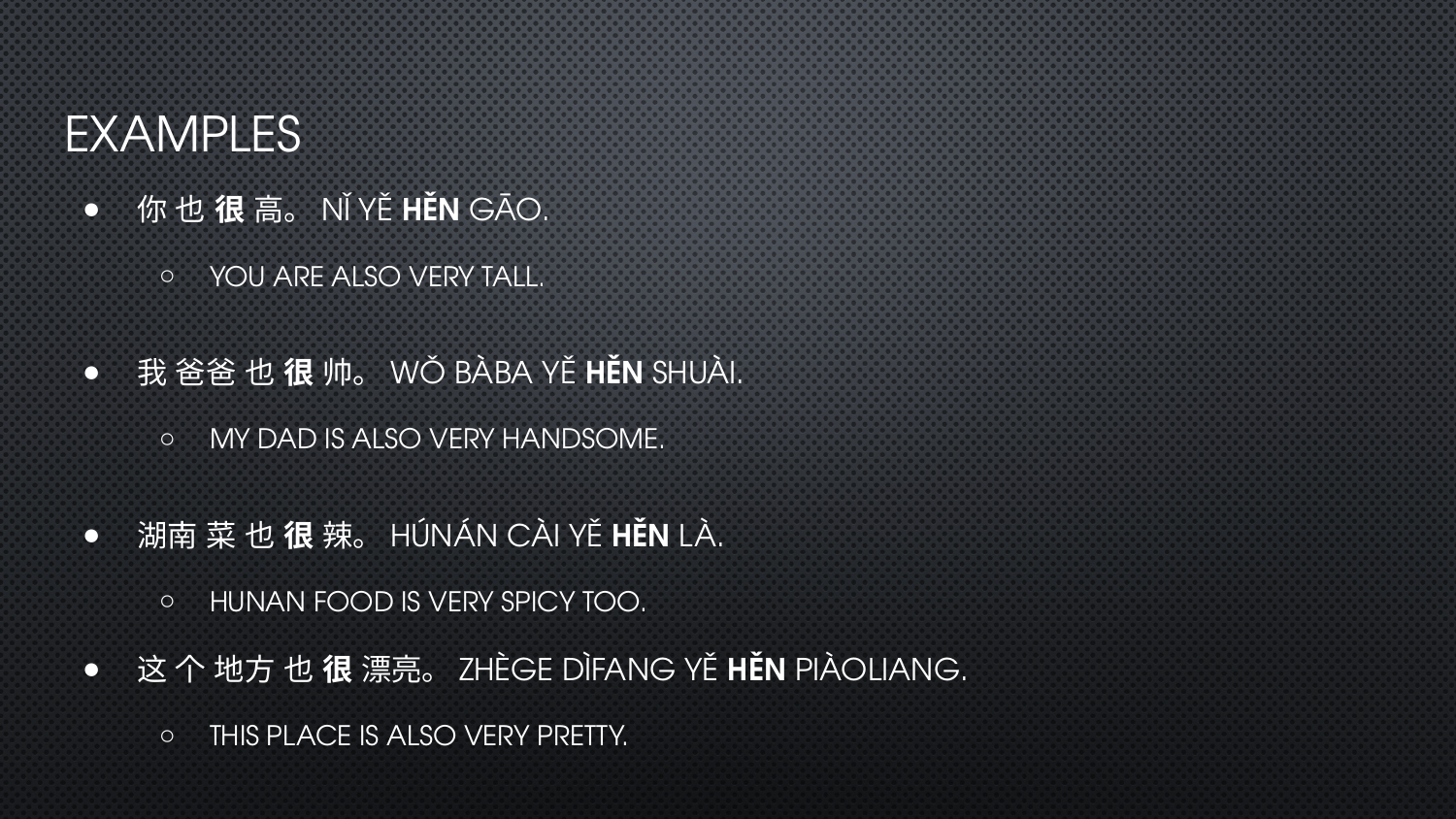

# Examples
你 也 很 高。Nǐ yě hěn gāo.
You are also very tall.

我 爸爸 也 很 帅。Wǒ bàba yě hěn shuài.
My dad is also very handsome.

湖南 菜 也 很 辣。Húnán cài yě hěn là.
Hunan food is very spicy too.
这 个 地方 也 很 漂亮。Zhège dìfang yě hěn piàoliang.
This place is also very pretty.